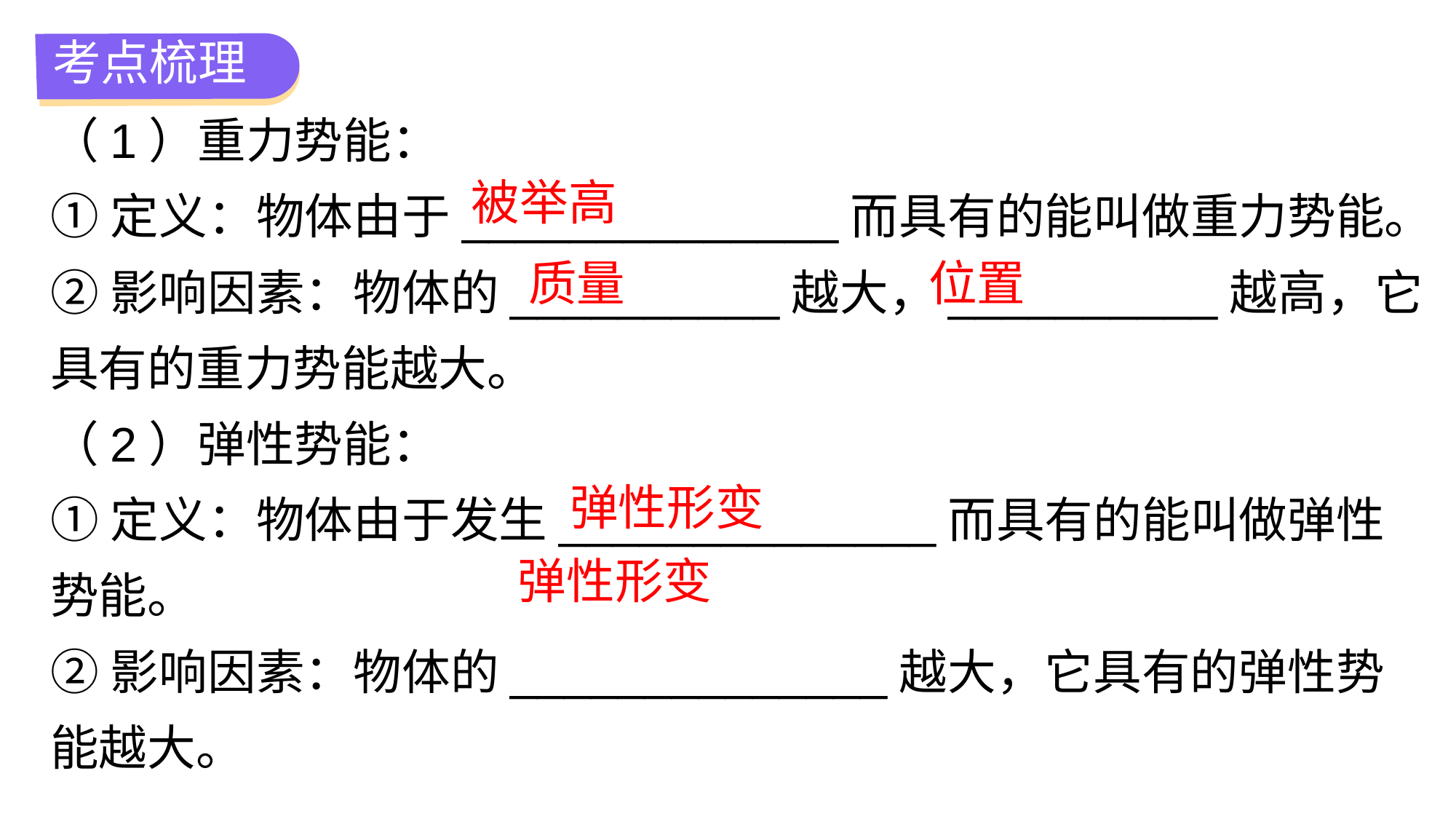

考点梳理

（1）重力势能：
①定义：物体由于______________而具有的能叫做重力势能。
②影响因素：物体的__________越大，__________越高，它具有的重力势能越大。
（2）弹性势能：
①定义：物体由于发生______________而具有的能叫做弹性势能。
②影响因素：物体的______________越大，它具有的弹性势能越大。
被举高
质量
位置
弹性形变
弹性形变